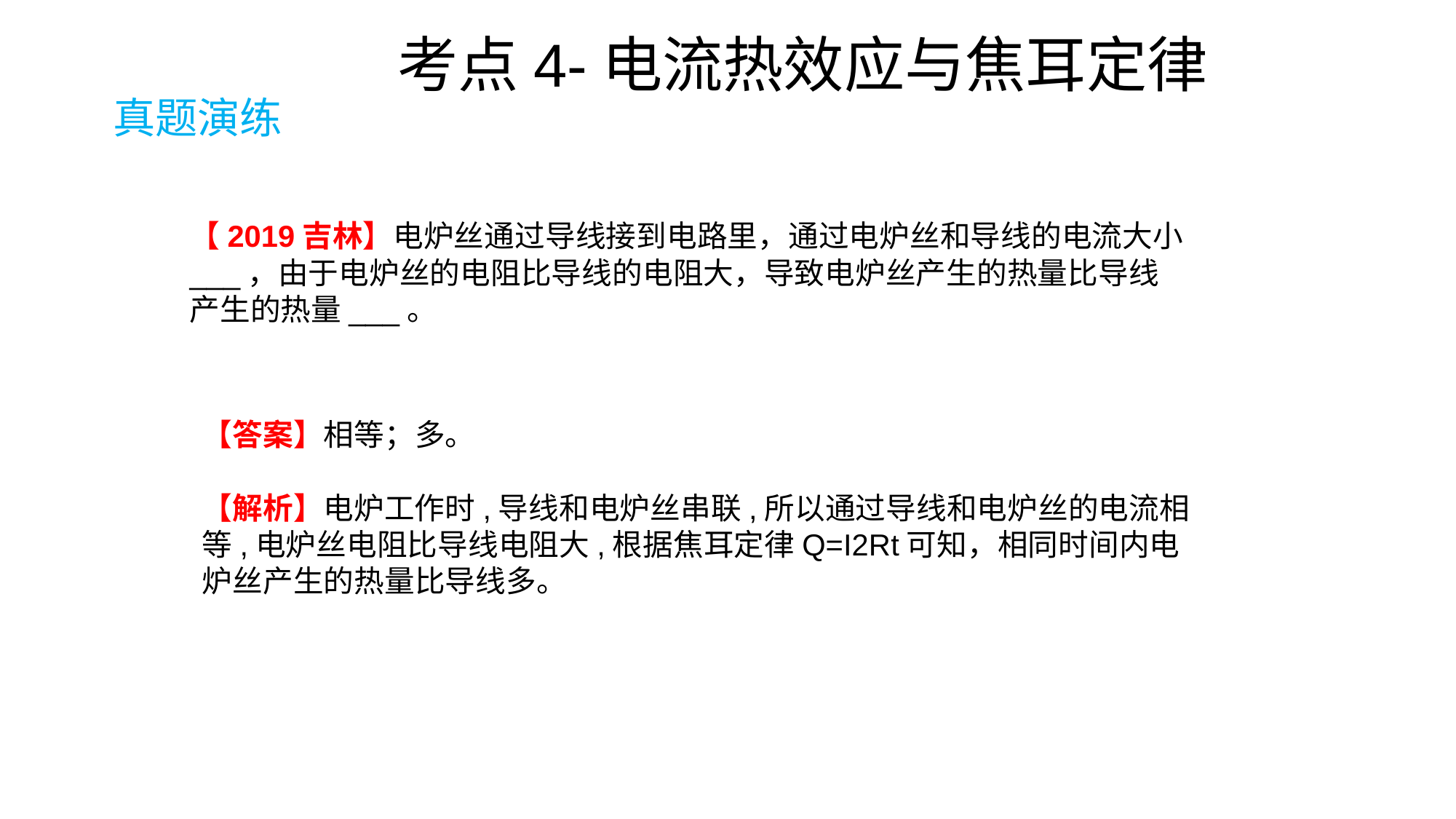

考点4-电流热效应与焦耳定律
真题演练
【2019吉林】电炉丝通过导线接到电路里，通过电炉丝和导线的电流大小___，由于电炉丝的电阻比导线的电阻大，导致电炉丝产生的热量比导线产生的热量___。
【答案】相等；多。

【解析】电炉工作时,导线和电炉丝串联,所以通过导线和电炉丝的电流相等,电炉丝电阻比导线电阻大,根据焦耳定律Q=I2Rt可知，相同时间内电炉丝产生的热量比导线多。